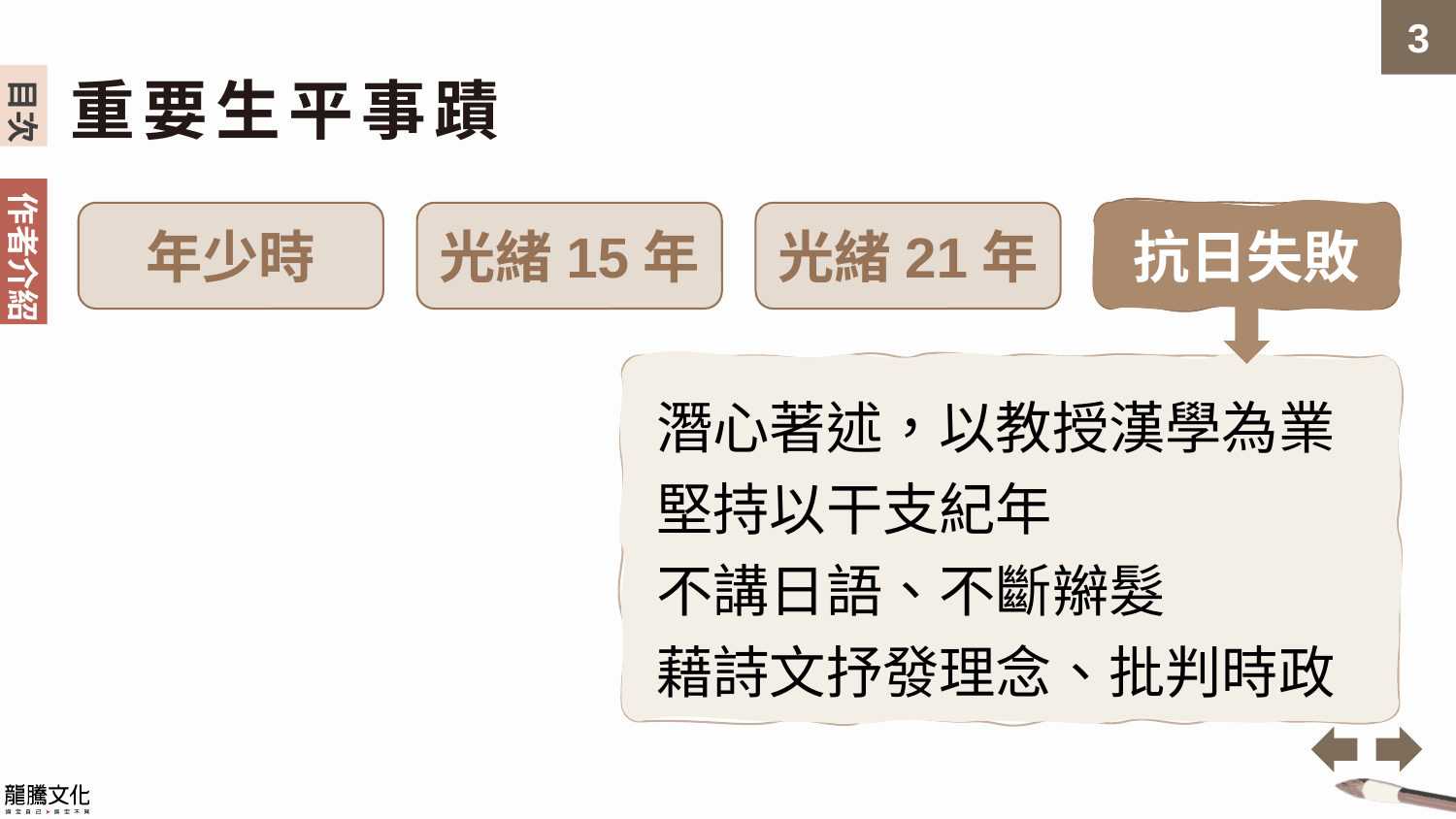

重要生平事蹟
年少時
光緒15年
光緒21年
抗日失敗

潛心著述，以教授漢學為業堅持以干支紀年
不講日語、不斷辮髮
藉詩文抒發理念、批判時政